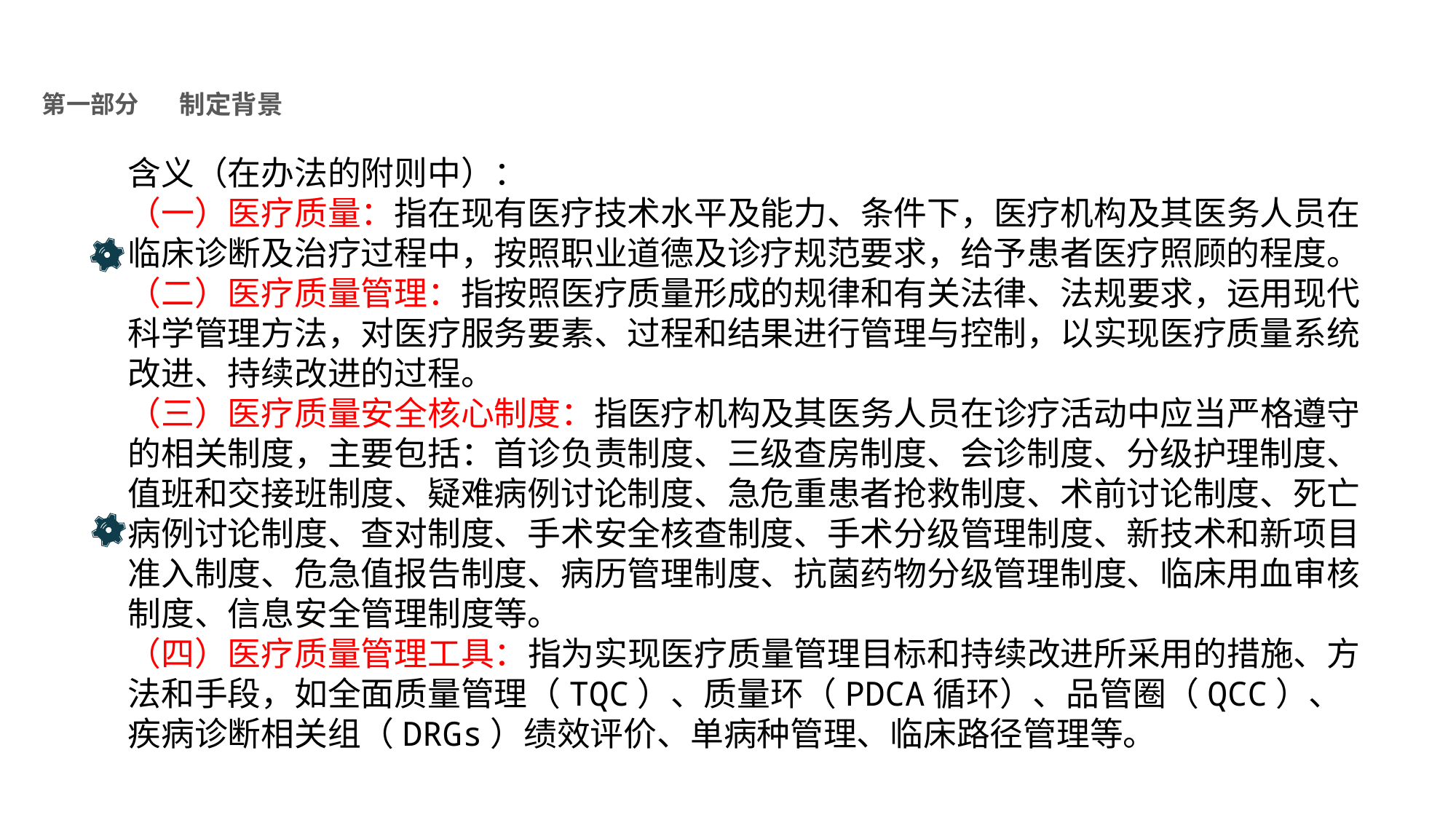

医疗质量管理办法
NHFPC
第一部分
制定背景
含义（在办法的附则中）：
（一）医疗质量：指在现有医疗技术水平及能力、条件下，医疗机构及其医务人员在临床诊断及治疗过程中，按照职业道德及诊疗规范要求，给予患者医疗照顾的程度。
（二）医疗质量管理：指按照医疗质量形成的规律和有关法律、法规要求，运用现代科学管理方法，对医疗服务要素、过程和结果进行管理与控制，以实现医疗质量系统改进、持续改进的过程。
（三）医疗质量安全核心制度：指医疗机构及其医务人员在诊疗活动中应当严格遵守的相关制度，主要包括：首诊负责制度、三级查房制度、会诊制度、分级护理制度、值班和交接班制度、疑难病例讨论制度、急危重患者抢救制度、术前讨论制度、死亡病例讨论制度、查对制度、手术安全核查制度、手术分级管理制度、新技术和新项目准入制度、危急值报告制度、病历管理制度、抗菌药物分级管理制度、临床用血审核制度、信息安全管理制度等。
（四）医疗质量管理工具：指为实现医疗质量管理目标和持续改进所采用的措施、方法和手段，如全面质量管理（TQC）、质量环（PDCA循环）、品管圈（QCC）、疾病诊断相关组（DRGs）绩效评价、单病种管理、临床路径管理等。